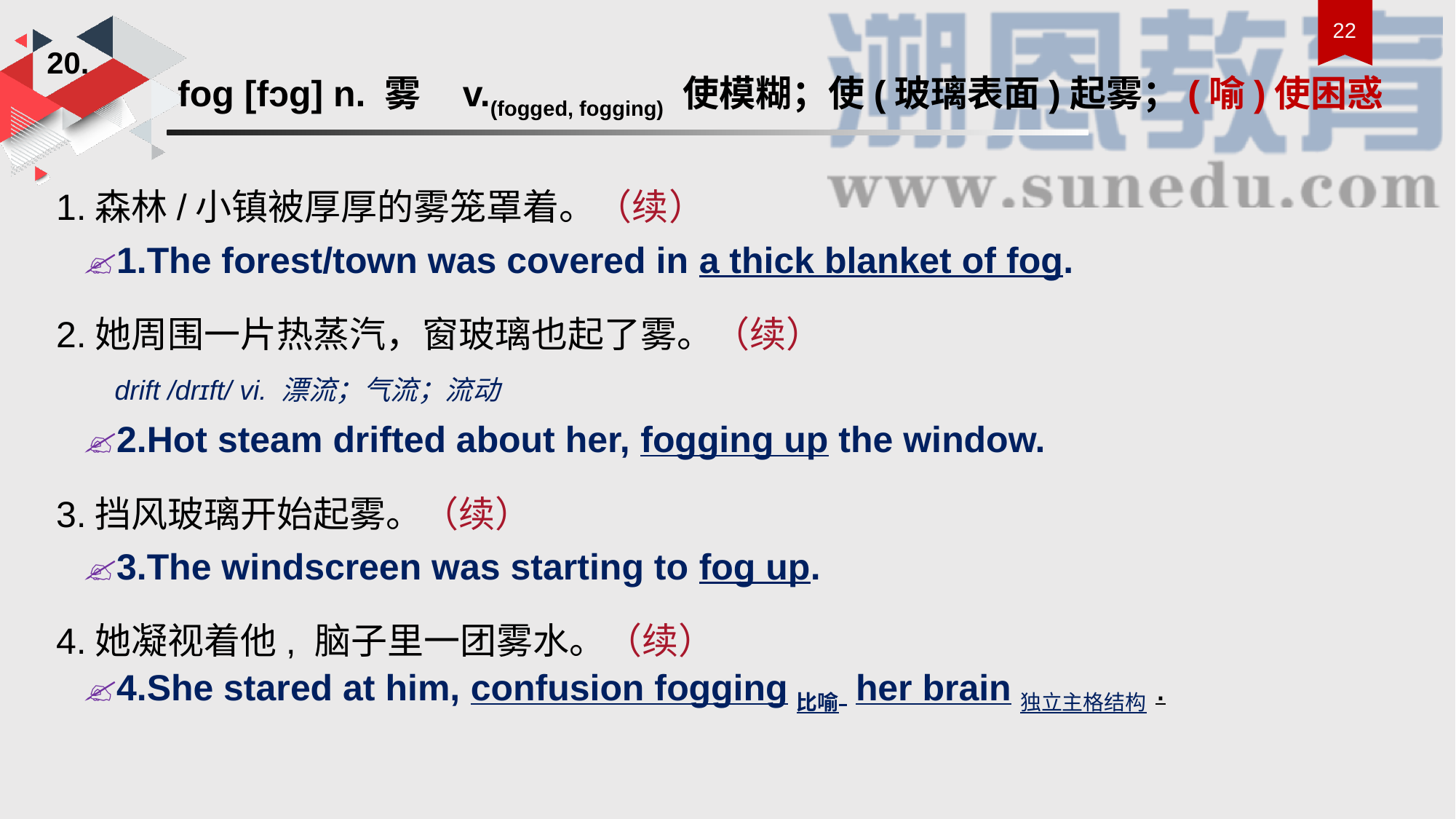

20.
fog [fɔɡ] n. 雾    v.(fogged, fogging) 使模糊；使(玻璃表面)起雾；(喻)使困惑

1.森林/小镇被厚厚的雾笼罩着。（续）
   ✍1.The forest/town was covered in a thick blanket of fog.

2.她周围一片热蒸汽，窗玻璃也起了雾。（续）
      drift /drɪft/ vi. 漂流；气流；流动
   ✍2.Hot steam drifted about her, fogging up the window.

3.挡风玻璃开始起雾。（续）
   ✍3.The windscreen was starting to fog up.

4.她凝视着他, 脑子里一团雾水。（续）
   ✍4.She stared at him, confusion fogging比喻 her brain独立主格结构.